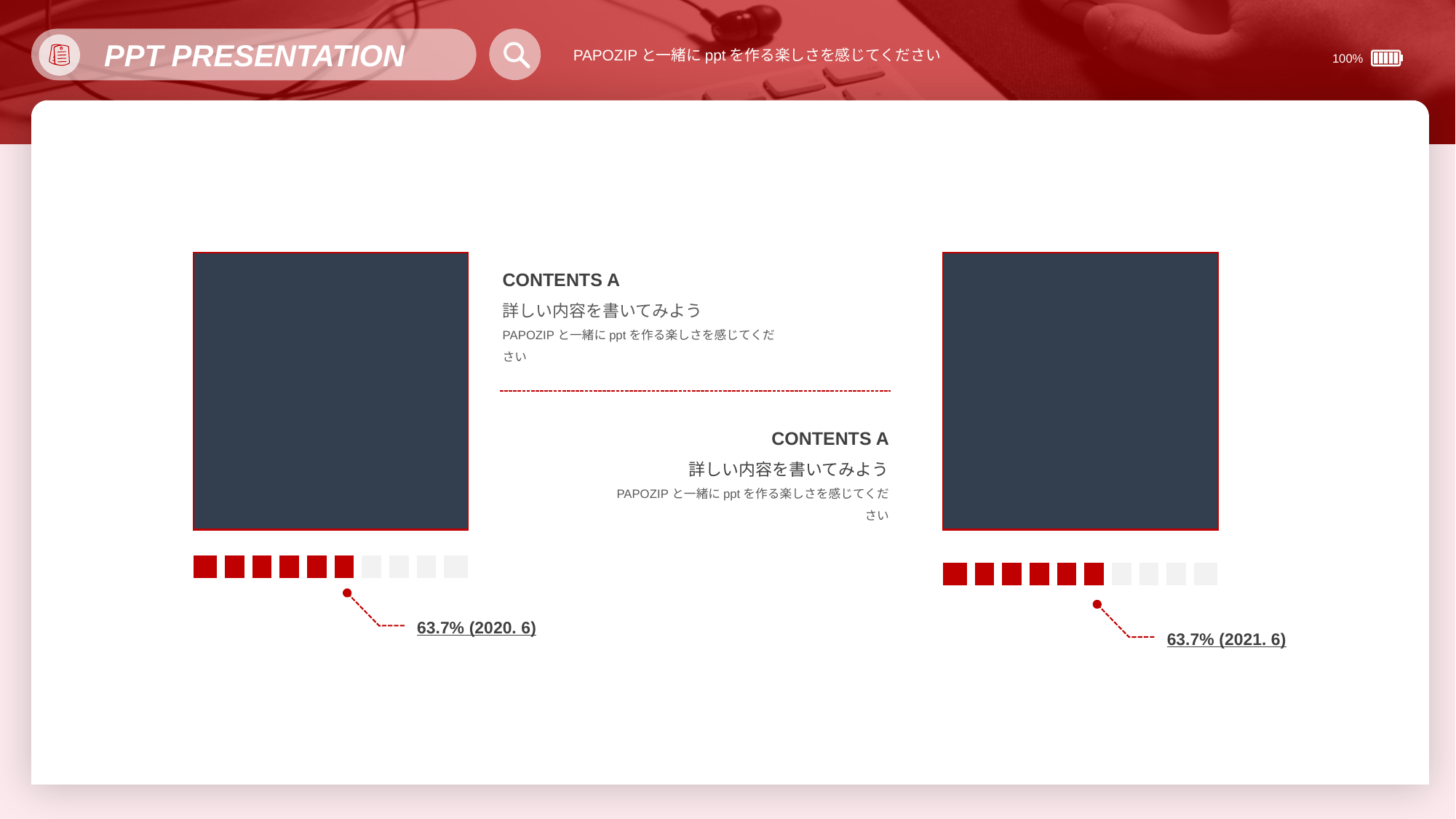

PPT PRESENTATION

PAPOZIPと一緒にpptを作る楽しさを感じてください

100%

CONTENTS A
詳しい内容を書いてみよう
PAPOZIPと一緒にpptを作る楽しさを感じてください

CONTENTS A
詳しい内容を書いてみよう
PAPOZIPと一緒にpptを作る楽しさを感じてください
|  |  |  |  |  |  |  |  |  |  |
| --- | --- | --- | --- | --- | --- | --- | --- | --- | --- |
|  |  |  |  |  |  |  |  |  |  |
| --- | --- | --- | --- | --- | --- | --- | --- | --- | --- |
63.7% (2020. 6)
63.7% (2021. 6)